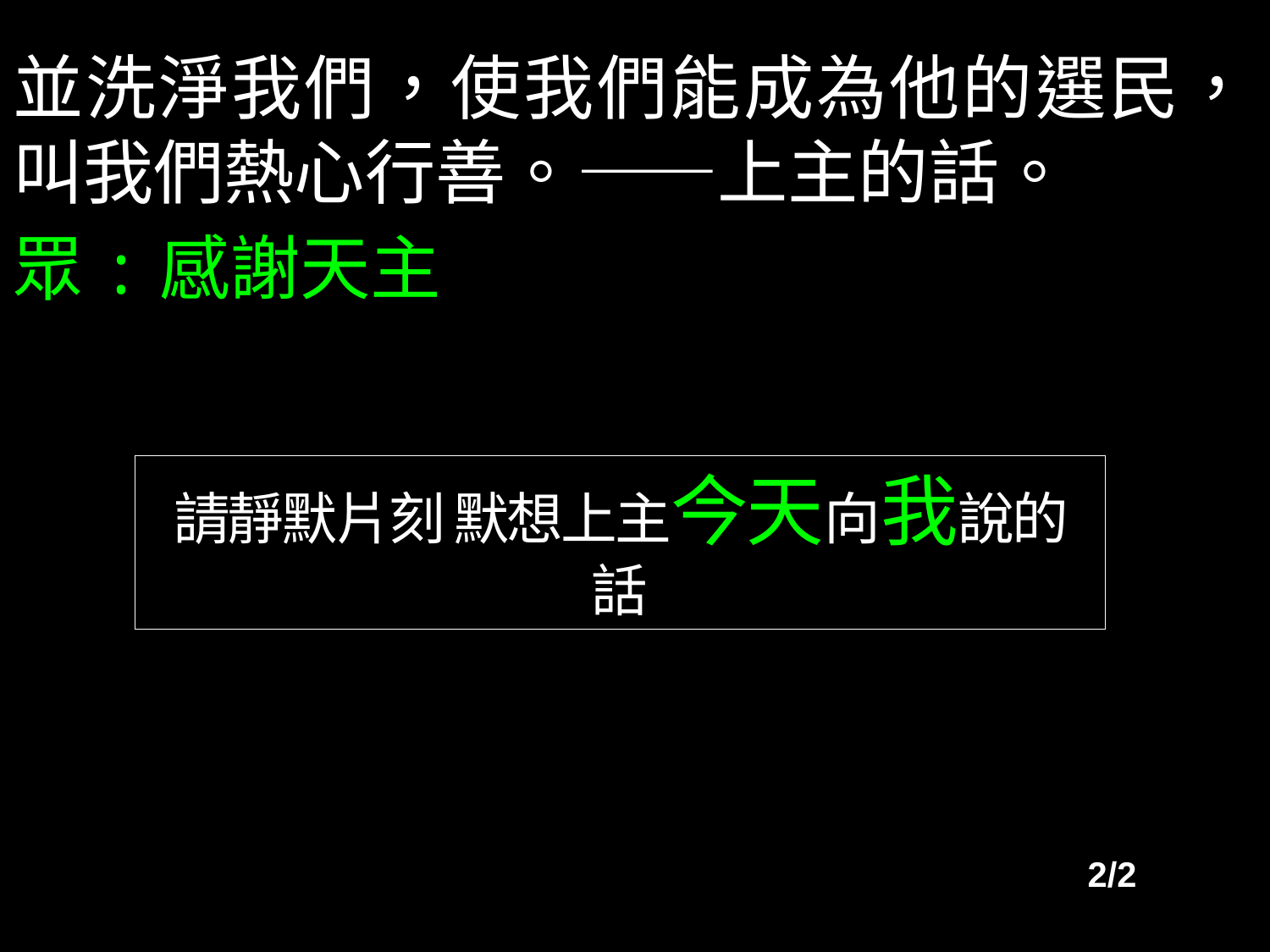

並洗淨我們，使我們能成為他的選民，叫我們熱心行善。——上主的話。
眾:感謝天主

請靜默片刻 默想上主今天向我說的話
2/2